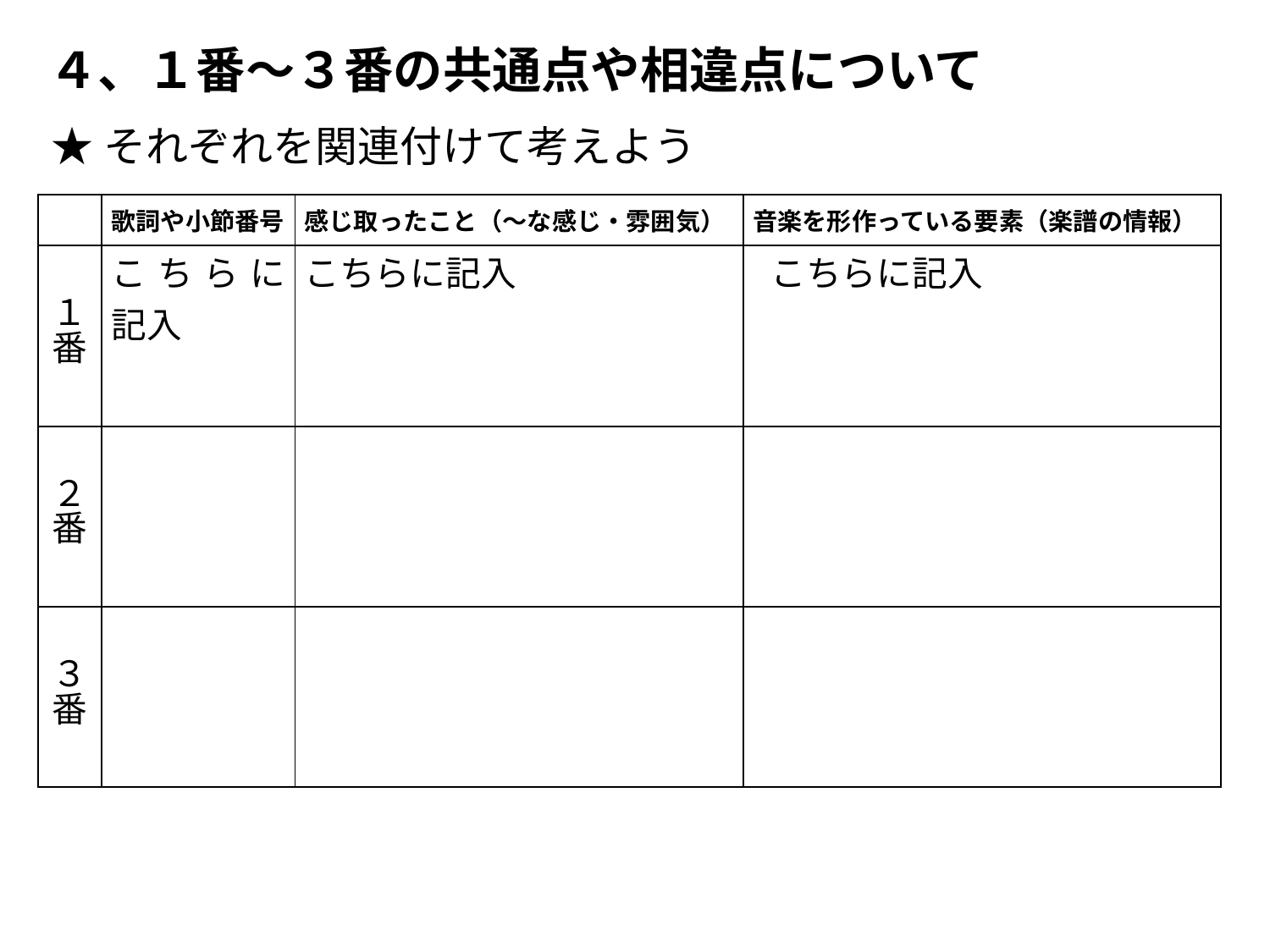

★それぞれを関連付けて考えよう
|  | 歌詞や小節番号 | 感じ取ったこと（～な感じ・雰囲気） | 音楽を形作っている要素（楽譜の情報） |
| --- | --- | --- | --- |
| １番 | こちらに記入 | こちらに記入 | こちらに記入 |
| ２番 |  |  |  |
| ３番 |  |  |  |